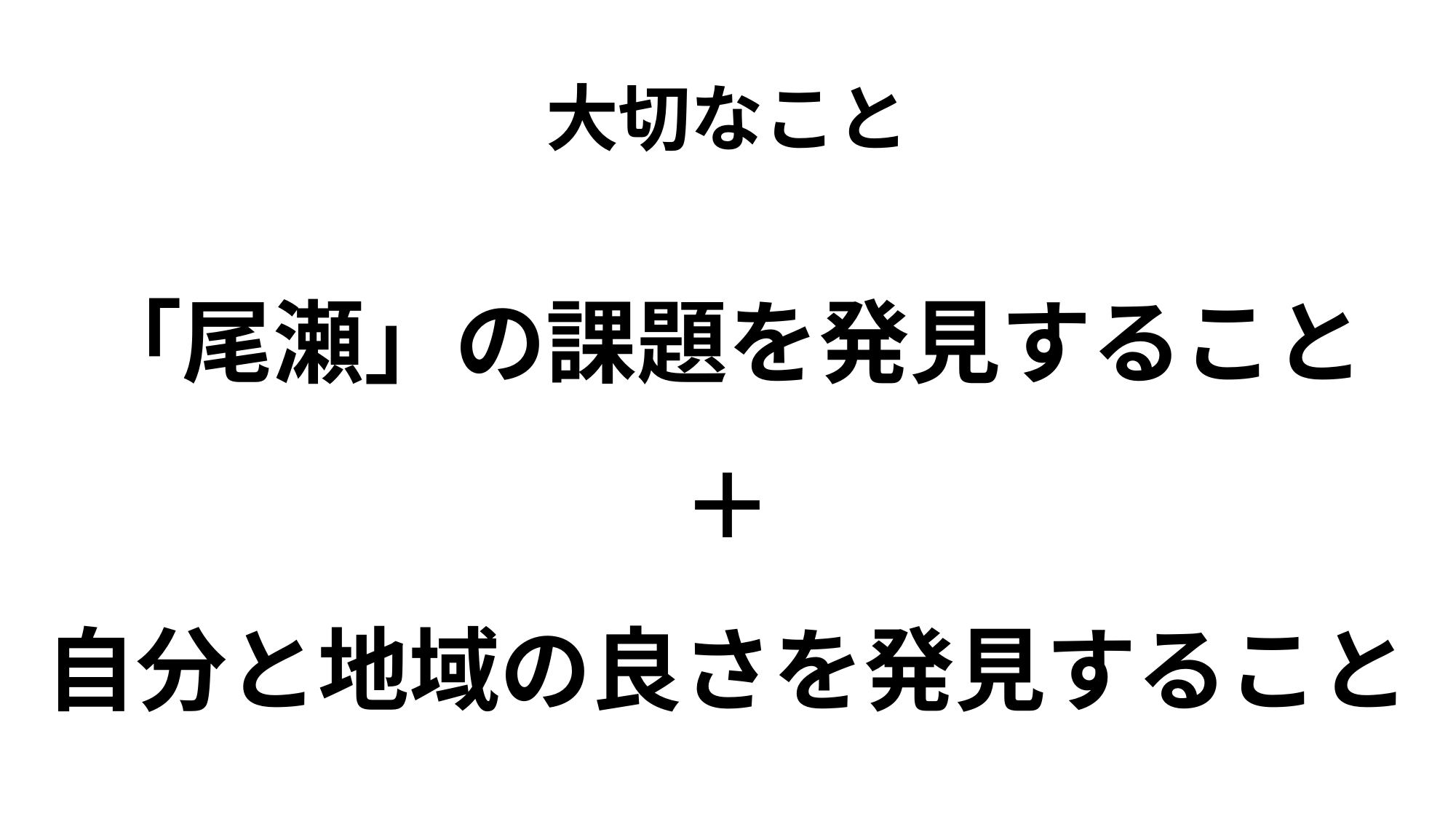

# 大切なこと
「尾瀬」の課題を発見すること
＋
自分と地域の良さを発見すること